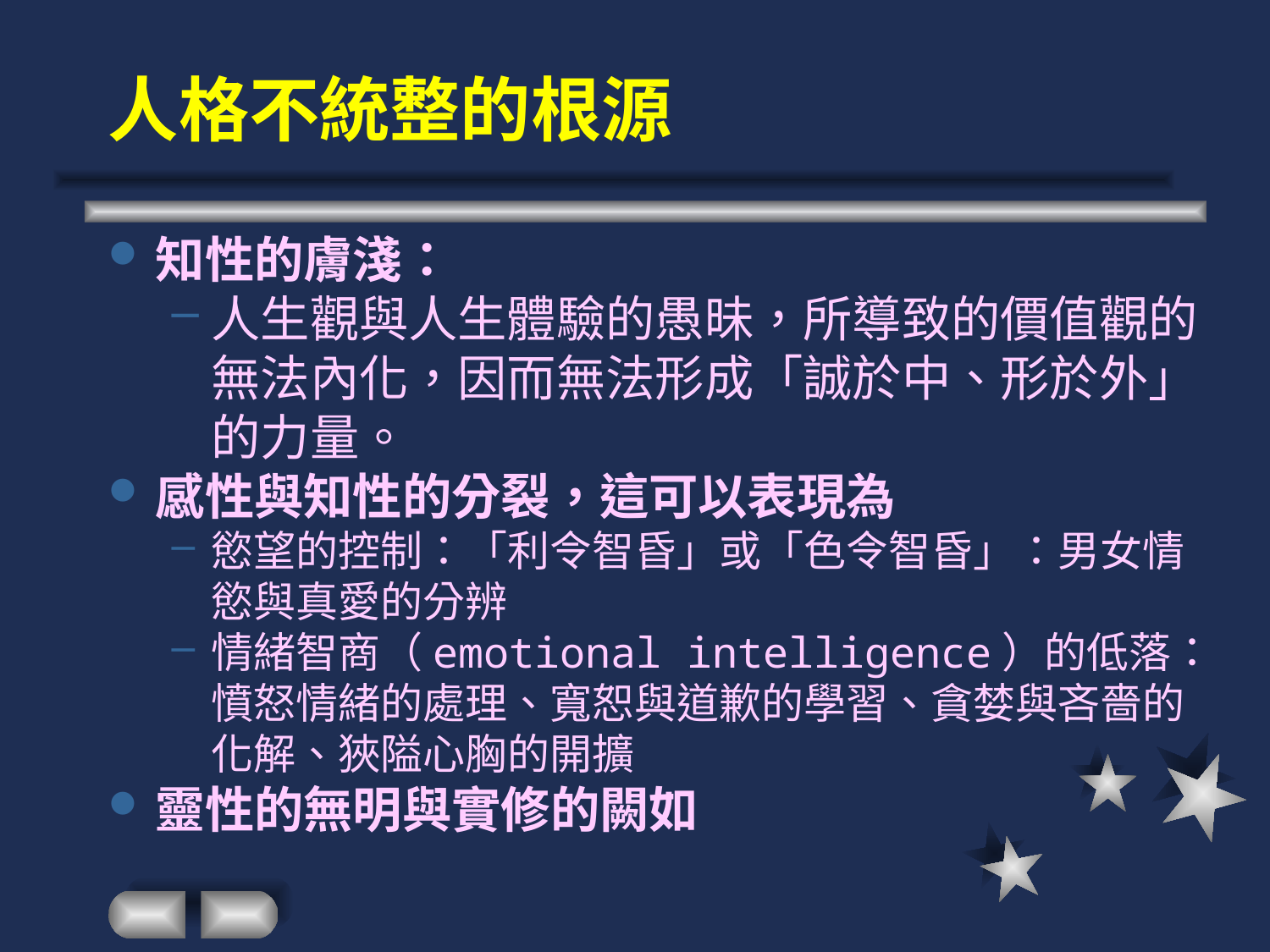

# 人格不統整的根源
知性的膚淺：
人生觀與人生體驗的愚昧，所導致的價值觀的無法內化，因而無法形成「誠於中、形於外」的力量。
感性與知性的分裂，這可以表現為
慾望的控制：「利令智昏」或「色令智昏」：男女情慾與真愛的分辨
情緒智商（emotional intelligence）的低落：憤怒情緒的處理、寬恕與道歉的學習、貪婪與吝嗇的化解、狹隘心胸的開擴
靈性的無明與實修的闕如